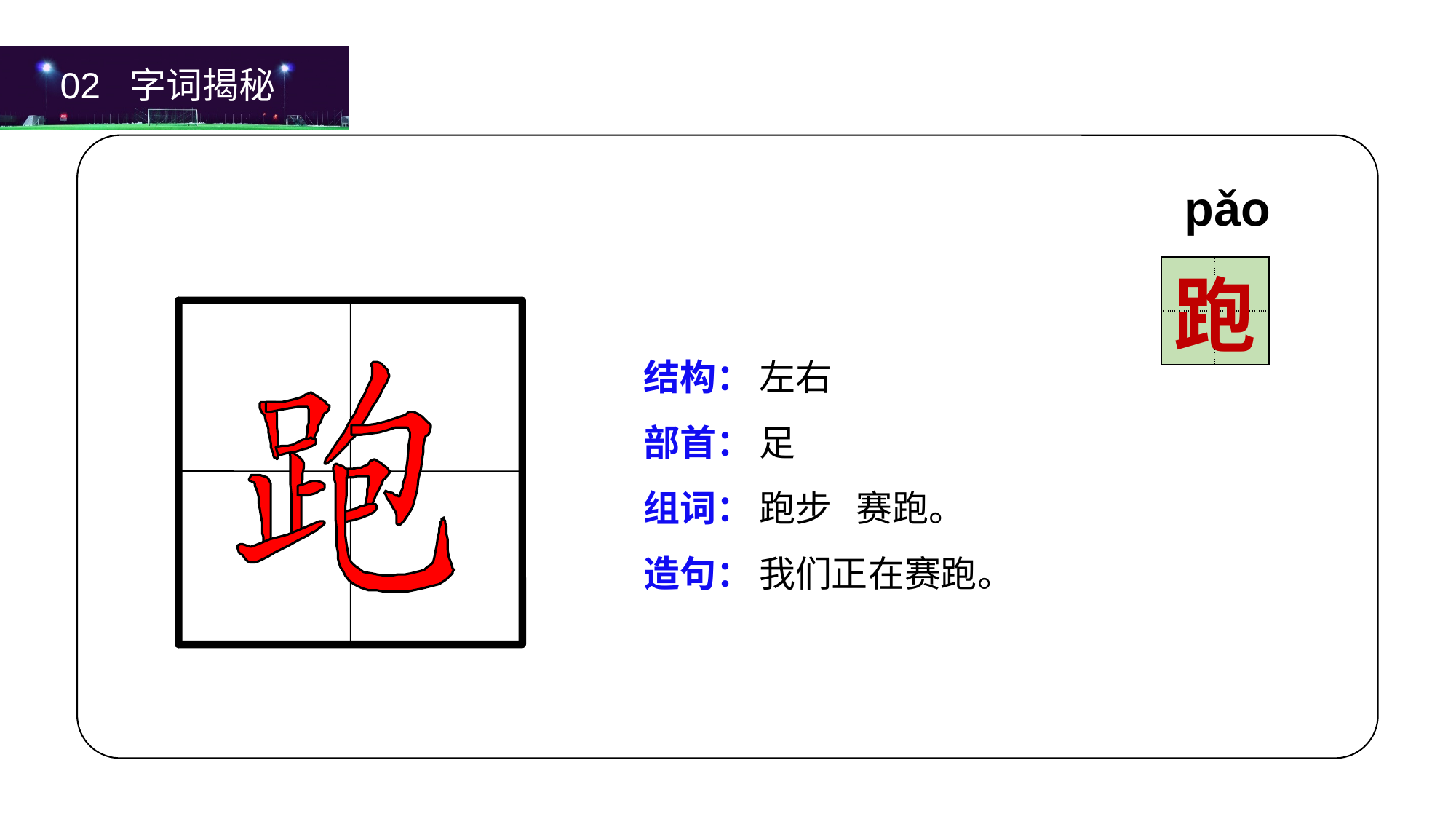

02  字词揭秘

pǎo
|  |  |
| --- | --- |
|  |  |
跑

结构：
部首：
组词：
造句：

左右
足
跑步   赛跑。
我们正在赛跑。